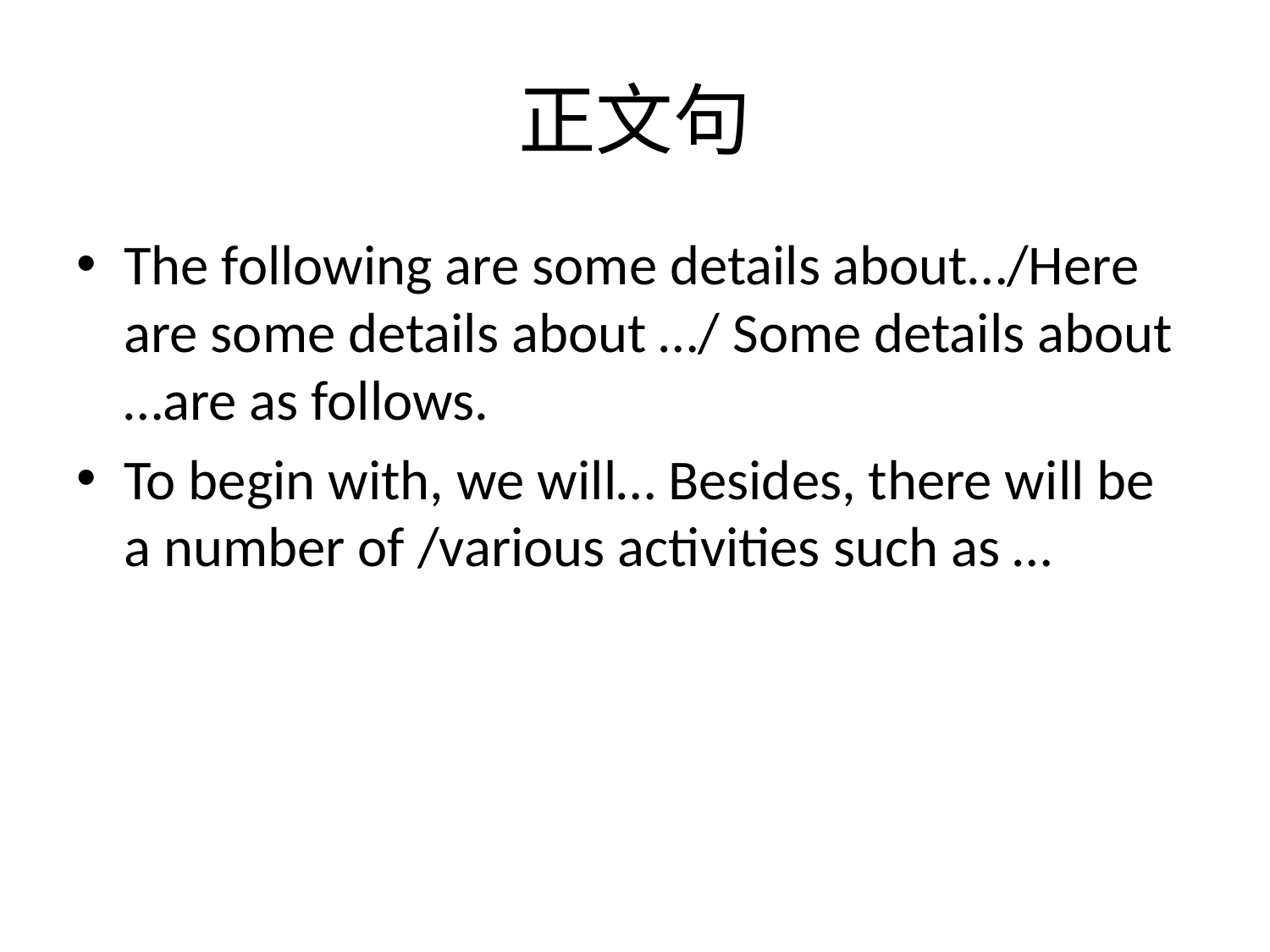

# 正文句
The following are some details about…/Here are some details about …/ Some details about …are as follows.
To begin with, we will… Besides, there will be a number of /various activities such as …